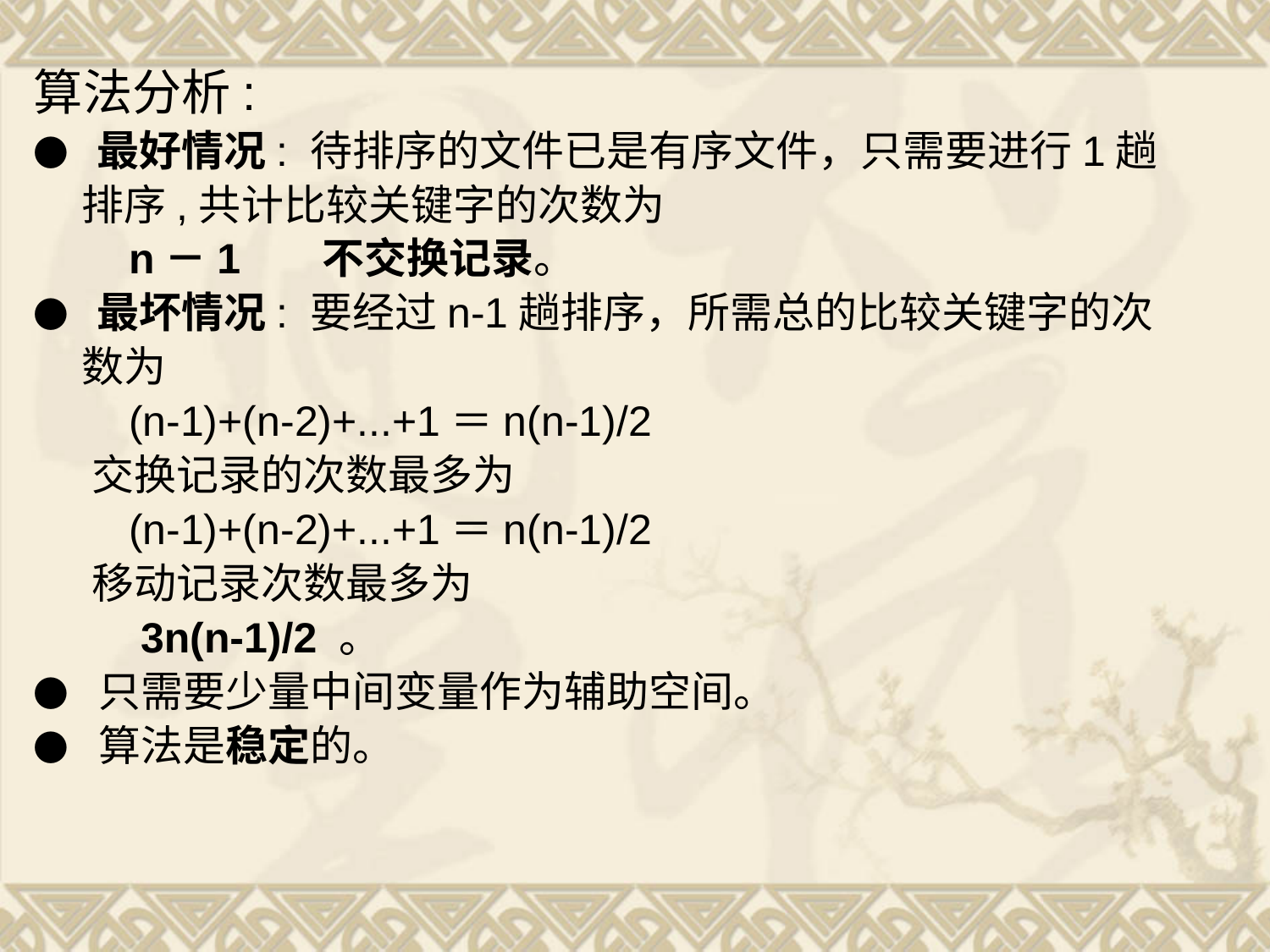

算法分析:
●  最好情况: 待排序的文件已是有序文件，只需要进行1趟
    排序,共计比较关键字的次数为
        n－1      不交换记录。
●  最坏情况: 要经过n-1趟排序，所需总的比较关键字的次
    数为
        (n-1)+(n-2)+...+1＝n(n-1)/2
     交换记录的次数最多为
        (n-1)+(n-2)+...+1＝n(n-1)/2
     移动记录次数最多为
         3n(n-1)/2 。
●  只需要少量中间变量作为辅助空间。
●  算法是稳定的。